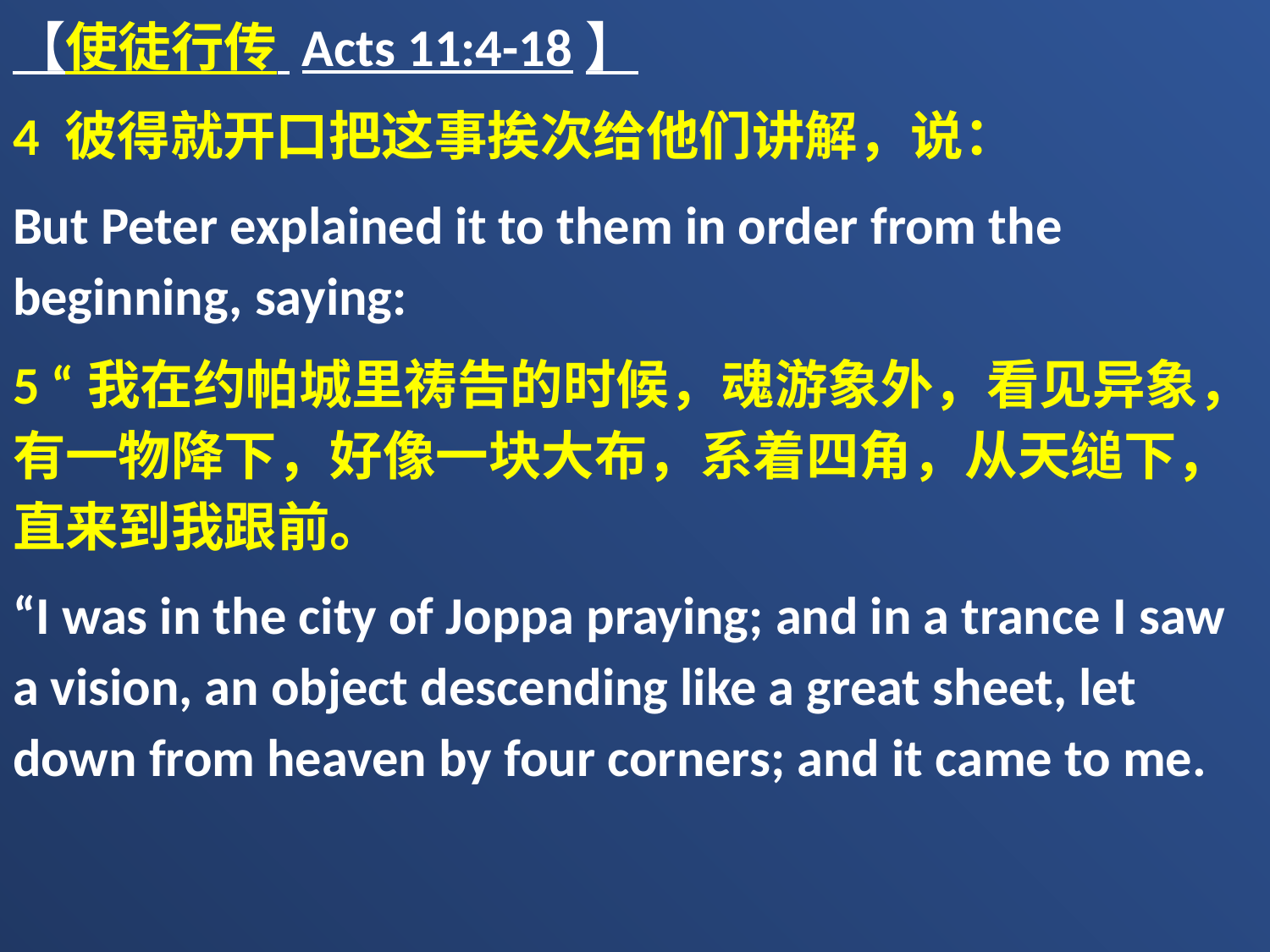

【使徒行传 Acts 11:4-18】
4 彼得就开口把这事挨次给他们讲解，说：
But Peter explained it to them in order from the beginning, saying:
5 “我在约帕城里祷告的时候，魂游象外，看见异象，有一物降下，好像一块大布，系着四角，从天缒下，直来到我跟前。
“I was in the city of Joppa praying; and in a trance I saw a vision, an object descending like a great sheet, let down from heaven by four corners; and it came to me.